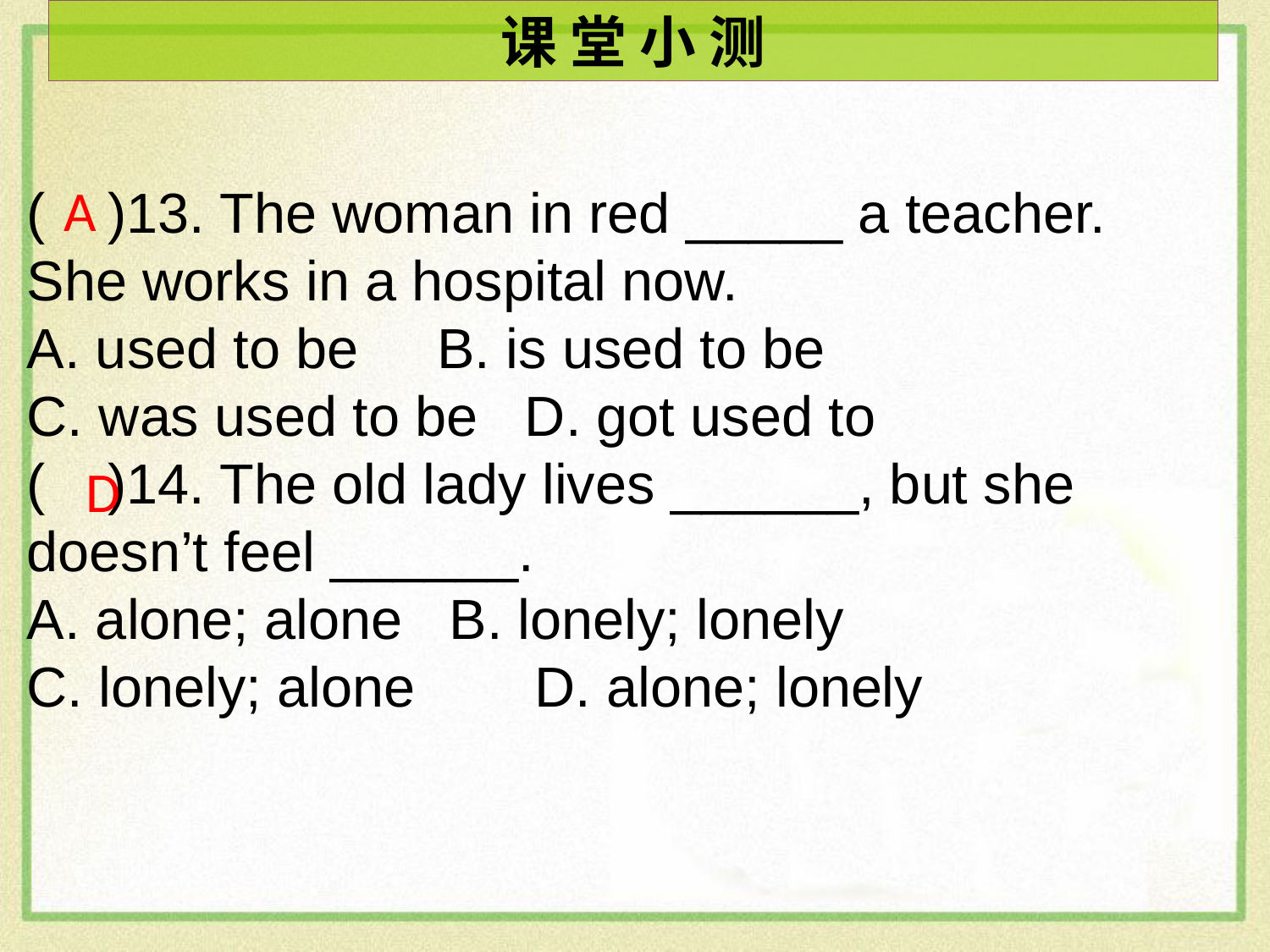

课 堂 小 测
A
(    )13. The woman in red _____ a teacher.
She works in a hospital now.
A. used to be     B. is used to be
C. was used to be   D. got used to
(    )14. The old lady lives ______, but she doesn’t feel ______.
A. alone; alone   B. lonely; lonely
C. lonely; alone 	D. alone; lonely
D